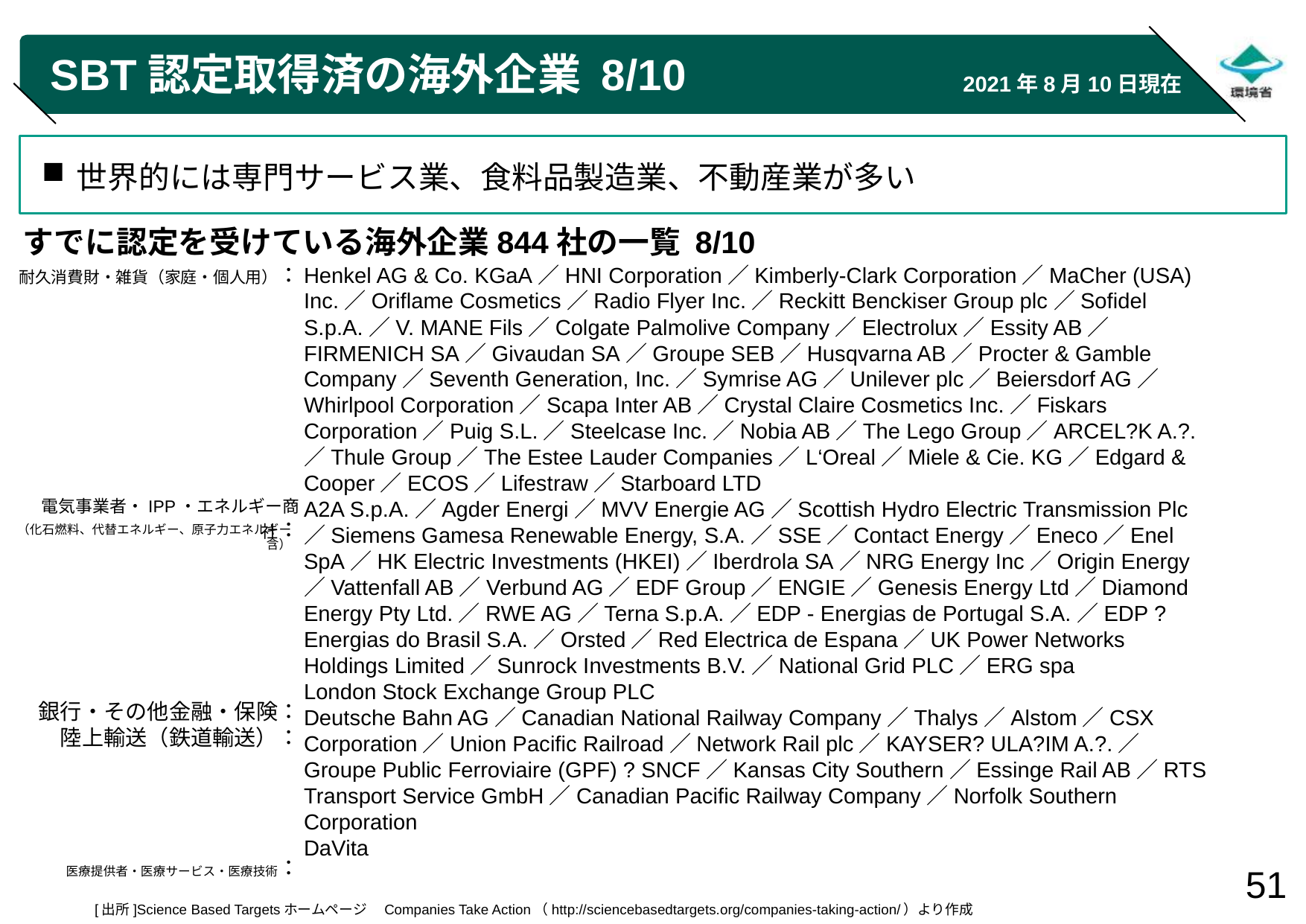

# SBT認定取得済の海外企業 8/10
2021年8月10日現在
世界的には専門サービス業、食料品製造業、不動産業が多い
すでに認定を受けている海外企業844社の一覧 8/10
耐久消費財・雑貨（家庭・個人用）：

電気事業者・IPP・エネルギー商社：

銀行・その他金融・保険：
陸上輸送（鉄道輸送）：

医療提供者・医療サービス・医療技術：
Henkel AG & Co. KGaA／HNI Corporation／Kimberly-Clark Corporation／MaCher (USA) Inc.／Oriflame Cosmetics／Radio Flyer Inc.／Reckitt Benckiser Group plc／Sofidel S.p.A.／V. MANE Fils／Colgate Palmolive Company／Electrolux／Essity AB／FIRMENICH SA／Givaudan SA／Groupe SEB／Husqvarna AB／Procter & Gamble Company／Seventh Generation, Inc.／Symrise AG／Unilever plc／Beiersdorf AG／Whirlpool Corporation／Scapa Inter AB／Crystal Claire Cosmetics Inc.／Fiskars Corporation／Puig S.L.／Steelcase Inc.／Nobia AB／The Lego Group／ARCEL?K A.?.／Thule Group／The Estee Lauder Companies／L‘Oreal／Miele & Cie. KG／Edgard & Cooper／ECOS／Lifestraw／Starboard LTD
A2A S.p.A.／Agder Energi／MVV Energie AG／Scottish Hydro Electric Transmission Plc／Siemens Gamesa Renewable Energy, S.A.／SSE／Contact Energy／Eneco／Enel SpA／HK Electric Investments (HKEI)／Iberdrola SA／NRG Energy Inc／Origin Energy／Vattenfall AB／Verbund AG／EDF Group／ENGIE／Genesis Energy Ltd／Diamond Energy Pty Ltd.／RWE AG／Terna S.p.A.／EDP - Energias de Portugal S.A.／EDP ? Energias do Brasil S.A.／Orsted／Red Electrica de Espana／UK Power Networks Holdings Limited／Sunrock Investments B.V.／National Grid PLC／ERG spa
London Stock Exchange Group PLC
Deutsche Bahn AG／Canadian National Railway Company／Thalys／Alstom／CSX Corporation／Union Pacific Railroad／Network Rail plc／KAYSER? ULA?IM A.?.／Groupe Public Ferroviaire (GPF) ? SNCF／Kansas City Southern／Essinge Rail AB／RTS Transport Service GmbH／Canadian Pacific Railway Company／Norfolk Southern Corporation
DaVita
（化石燃料、代替エネルギー、原子力エネルギー含）
[出所]Science Based Targetsホームページ　Companies Take Action（http://sciencebasedtargets.org/companies-taking-action/）より作成